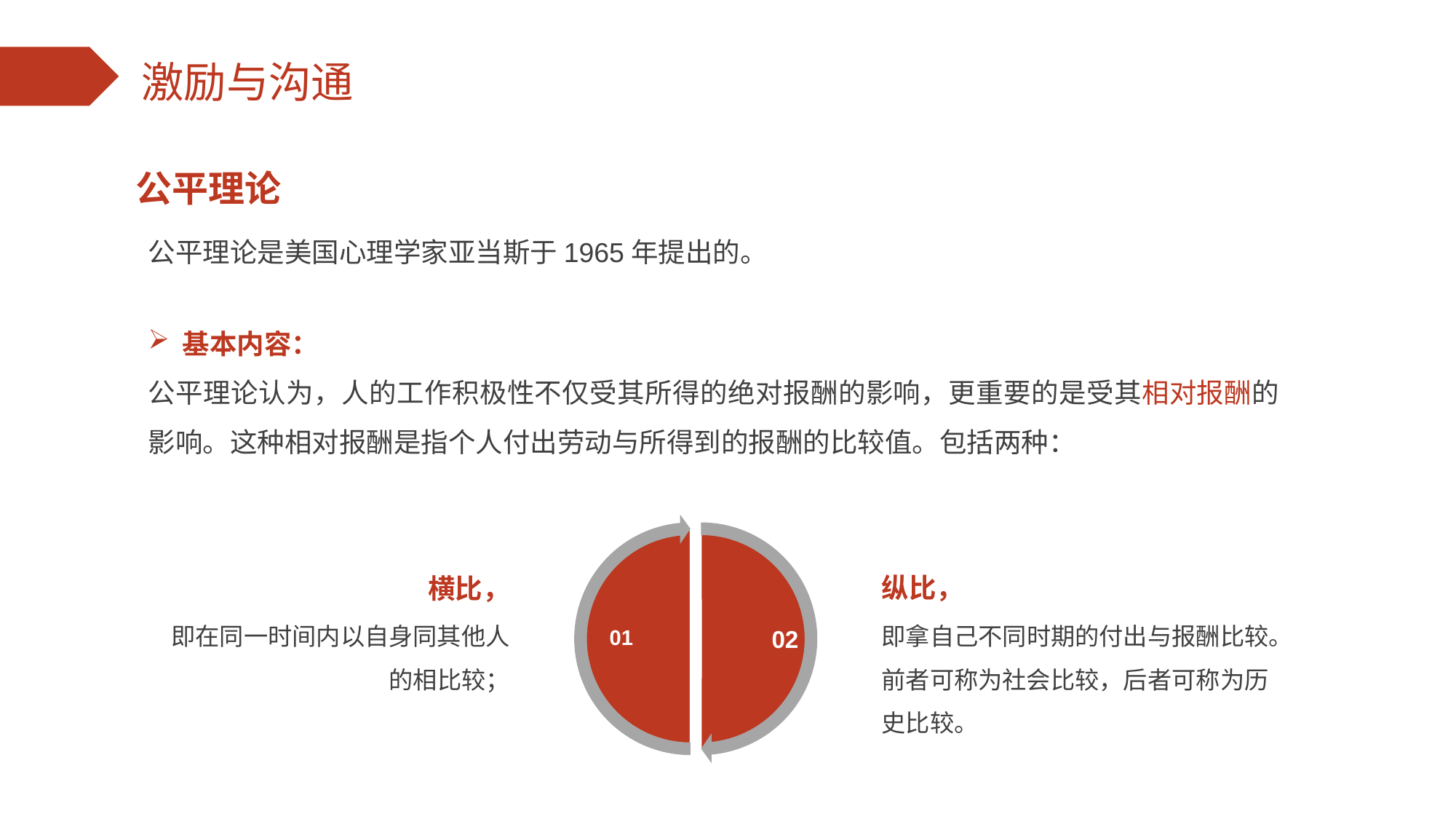

公平理论
公平理论是美国心理学家亚当斯于1965年提出的。
基本内容：
公平理论认为，人的工作积极性不仅受其所得的绝对报酬的影响，更重要的是受其相对报酬的影响。这种相对报酬是指个人付出劳动与所得到的报酬的比较值。包括两种：

     01
                           02
横比，
纵比，
即在同一时间内以自身同其他人的相比较；
即拿自己不同时期的付出与报酬比较。前者可称为社会比较，后者可称为历史比较。